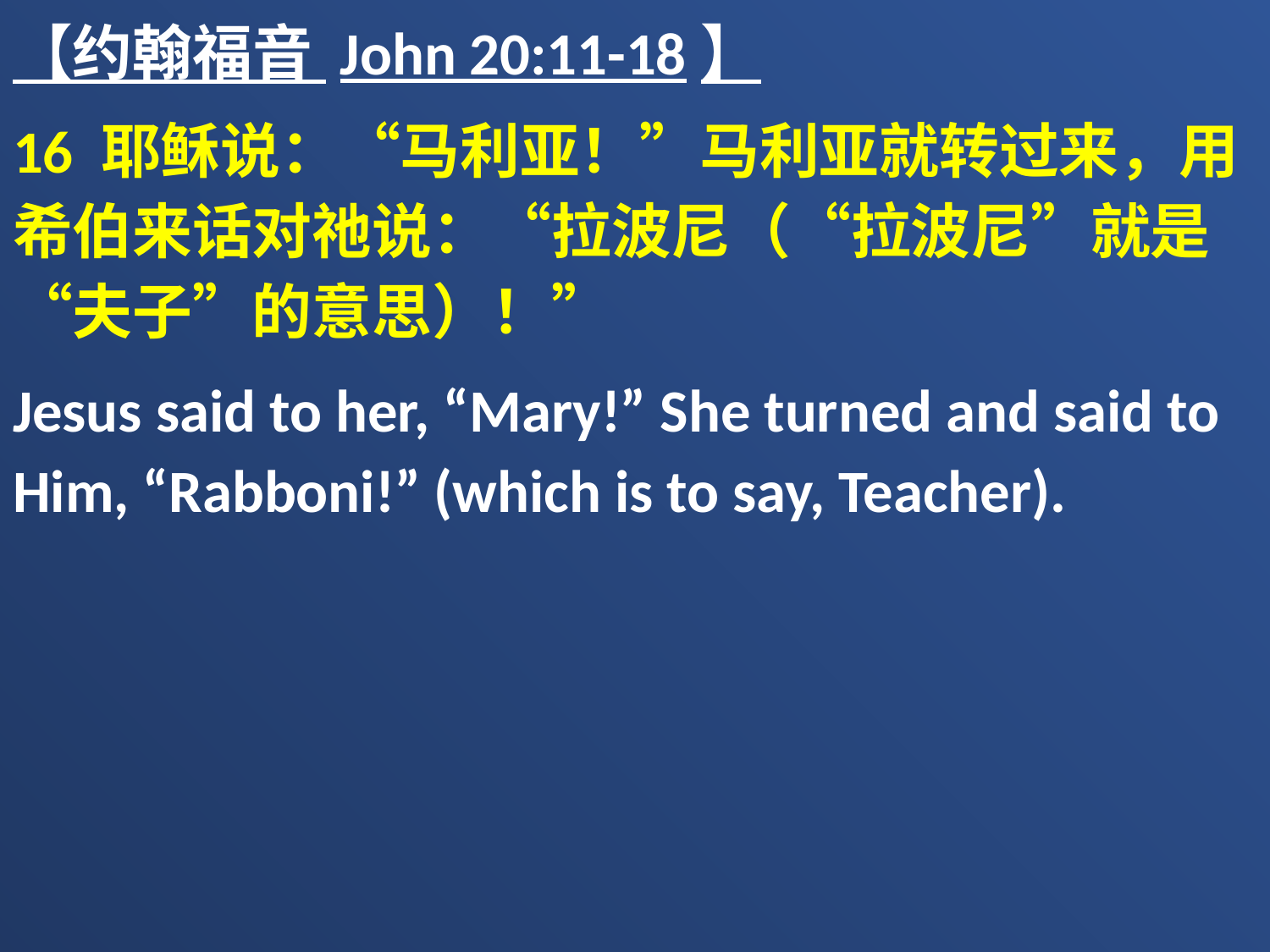

【约翰福音 John 20:11-18】
16 耶稣说：“马利亚！”马利亚就转过来，用希伯来话对祂说：“拉波尼（“拉波尼”就是“夫子”的意思）！”
Jesus said to her, “Mary!” She turned and said to Him, “Rabboni!” (which is to say, Teacher).